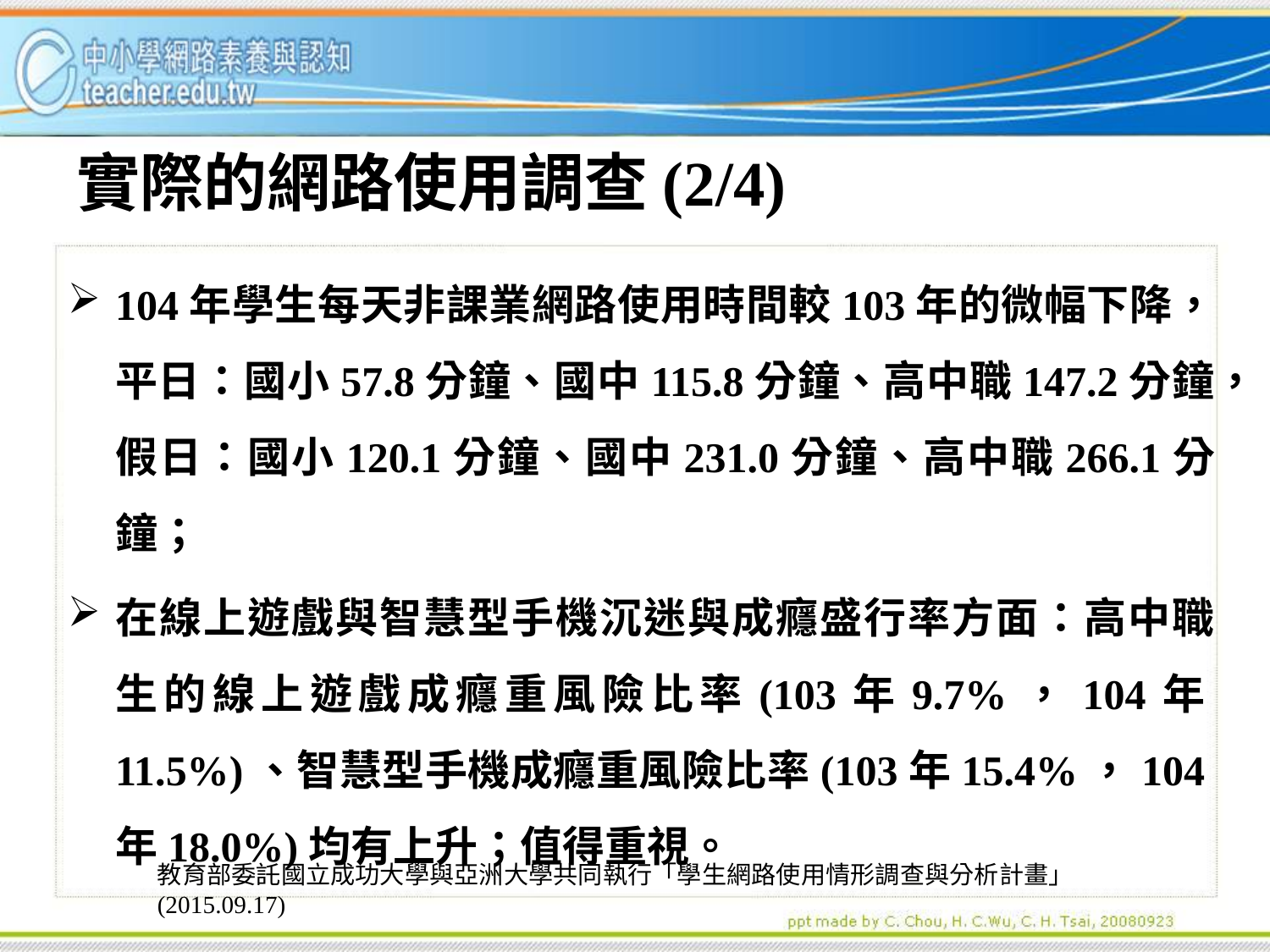

# 實際的網路使用調查(2/4)
104年學生每天非課業網路使用時間較103年的微幅下降，平日：國小57.8分鐘、國中115.8分鐘、高中職147.2分鐘，假日：國小120.1分鐘、國中231.0分鐘、高中職266.1分鐘；
在線上遊戲與智慧型手機沉迷與成癮盛行率方面：高中職生的線上遊戲成癮重風險比率(103年9.7%，104年11.5%)、智慧型手機成癮重風險比率(103年15.4%，104年18.0%)均有上升；值得重視。

教育部委託國立成功大學與亞洲大學共同執行「學生網路使用情形調查與分析計畫」(2015.09.17)